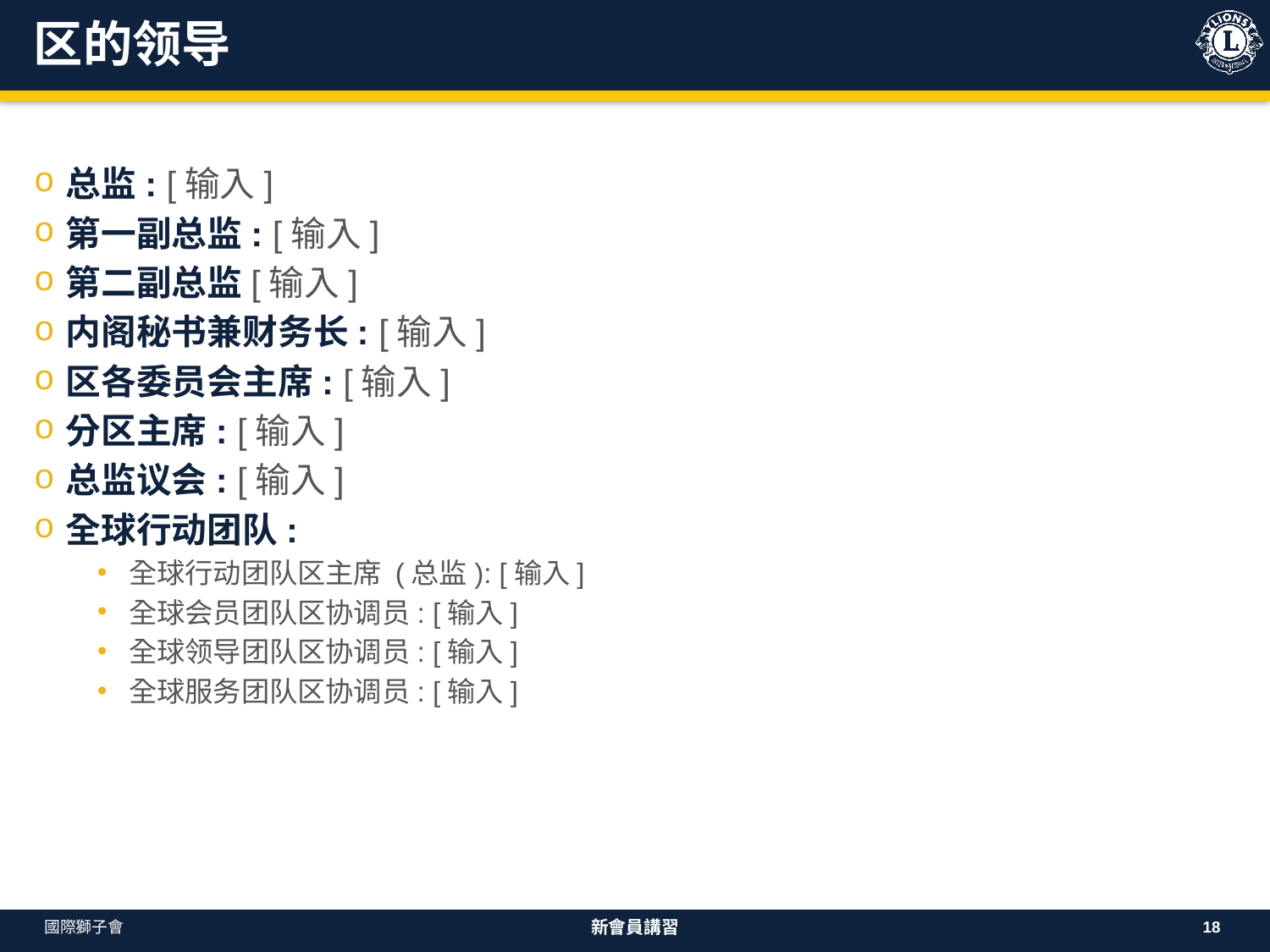

# 区的领导
总监: [输入]
第一副总监: [输入]
第二副总监[输入]
内阁秘书兼财务长: [输入]
区各委员会主席: [输入]
分区主席: [输入]
总监议会: [输入]
全球行动团队:
全球行动团队区主席 (总监): [输入]
全球会员团队区协调员: [输入]
全球领导团队区协调员: [输入]
全球服务团队区协调员: [输入]